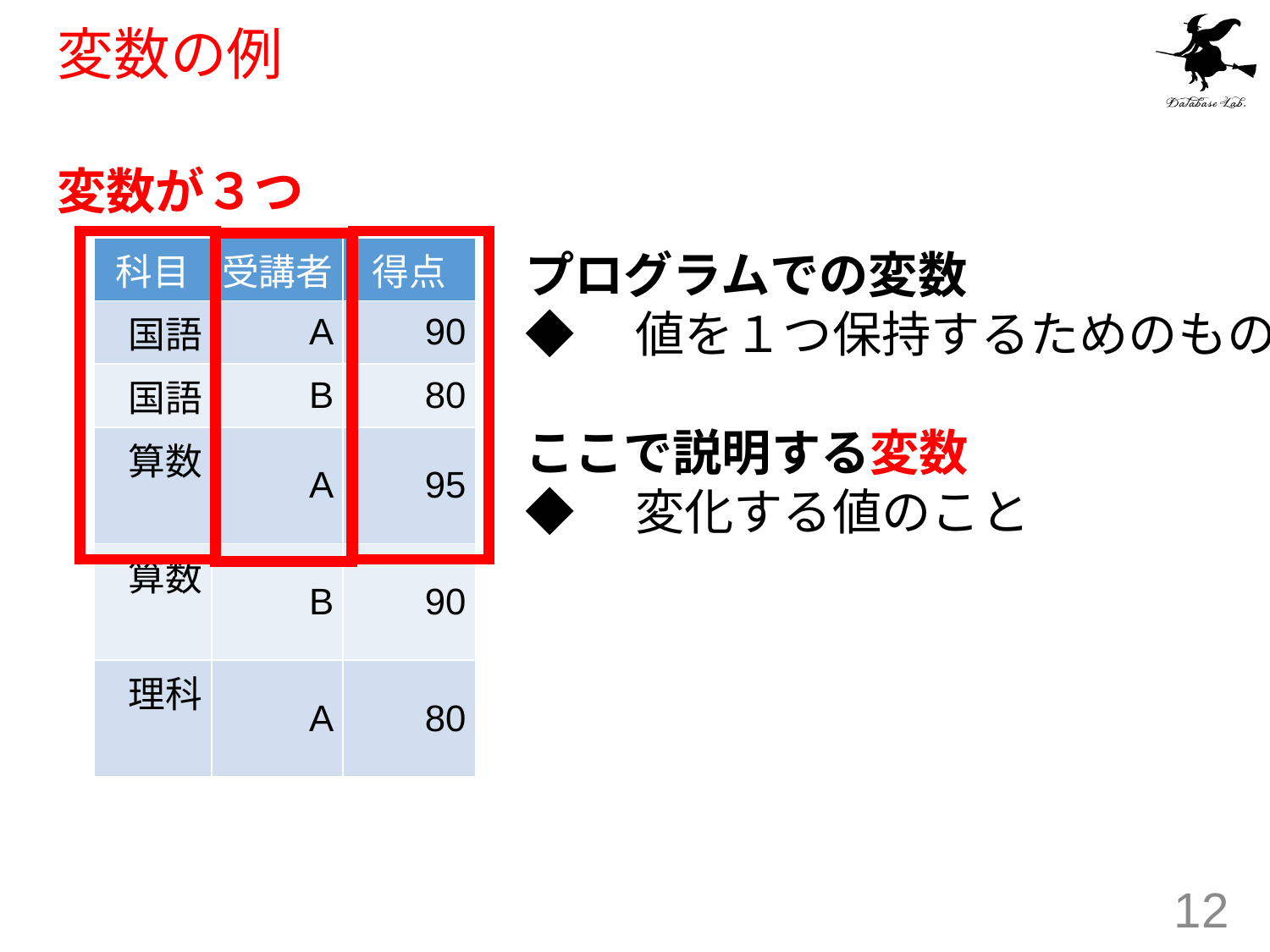

# 変数の例
変数が３つ

| 科目 | 受講者 | 得点 |
| --- | --- | --- |
| 国語 | A | 90 |
| 国語 | B | 80 |
| 算数 | A | 95 |
| 算数 | B | 90 |
| 理科 | A | 80 |
プログラムでの変数
◆　値を１つ保持するためのもの

ここで説明する変数
◆　変化する値のこと

元データ
12